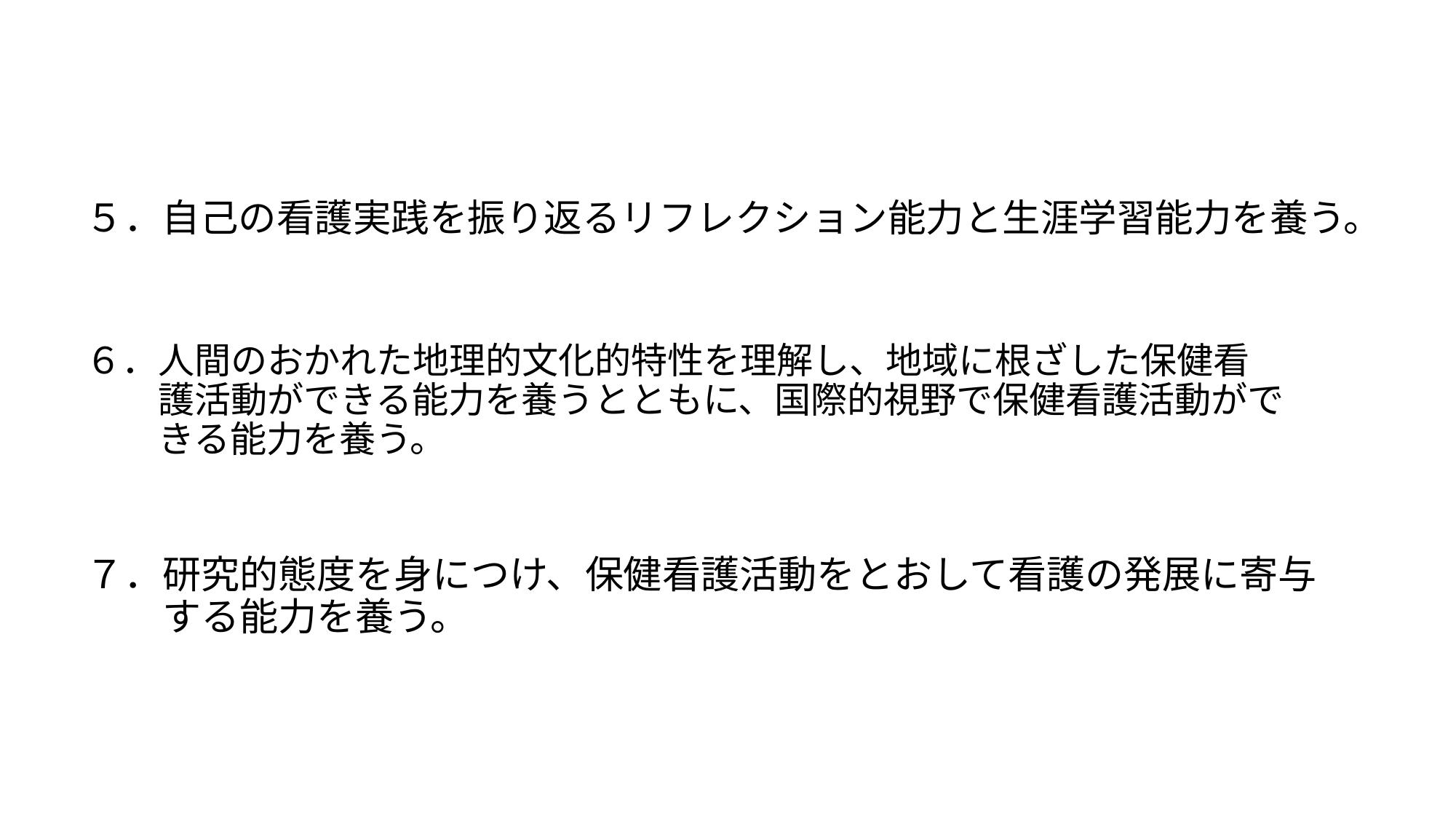

# ５．自己の看護実践を振り返るリフレクション能力と生涯学習能力を養う。
６．人間のおかれた地理的文化的特性を理解し、地域に根ざした保健看
　　護活動ができる能力を養うとともに、国際的視野で保健看護活動がで
　　きる能力を養う。
７．研究的態度を身につけ、保健看護活動をとおして看護の発展に寄与
　　する能力を養う。